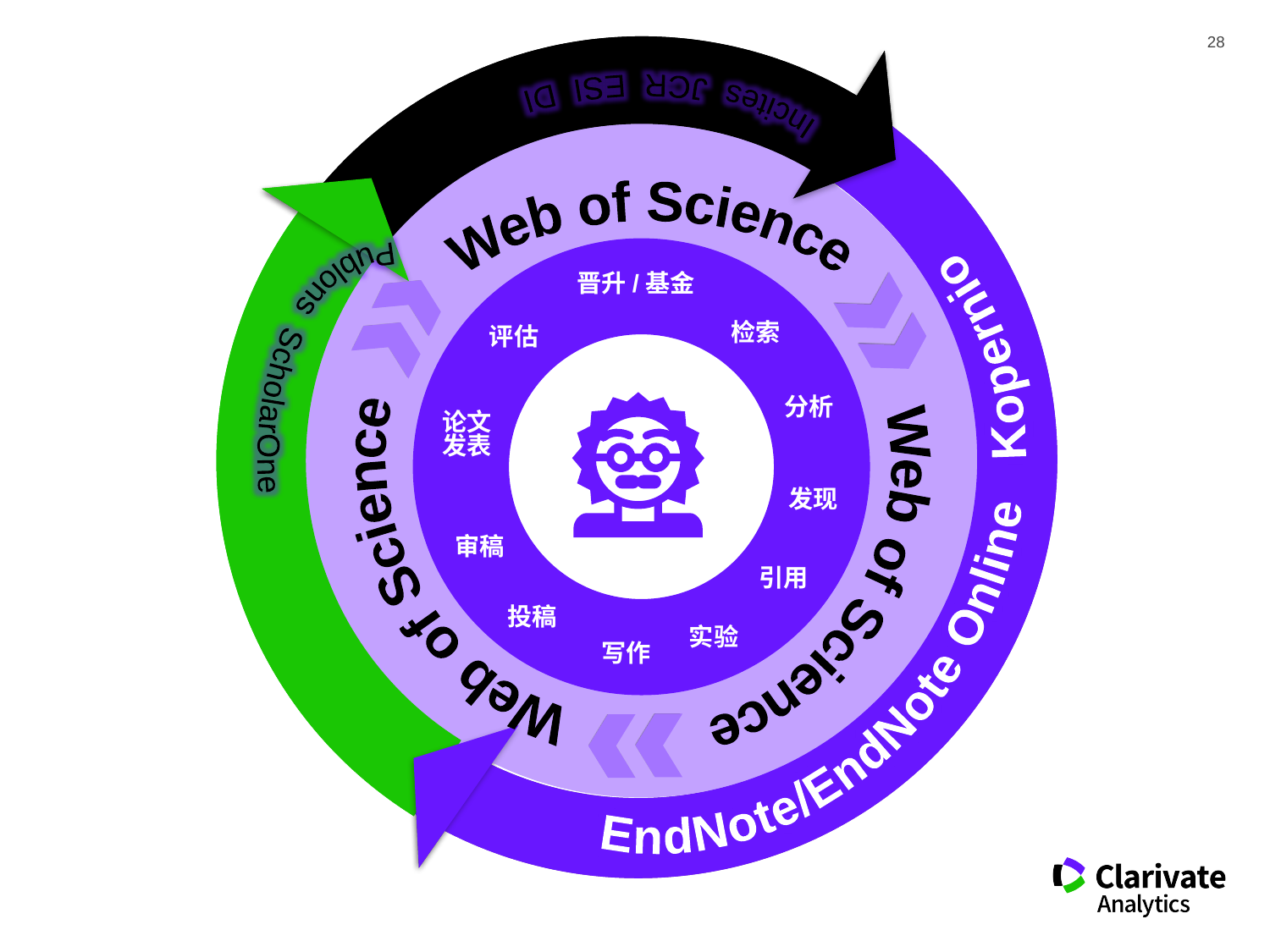

Incites  JCR  ESI  DI
EndNote/EndNote Online   Kopernio
Publons  ScholarOne

Web of Science

晋升/基金

检索
评估
Web of Science
Web of Science
分析

论文
发表
发现
审稿
引用
投稿
实验
写作